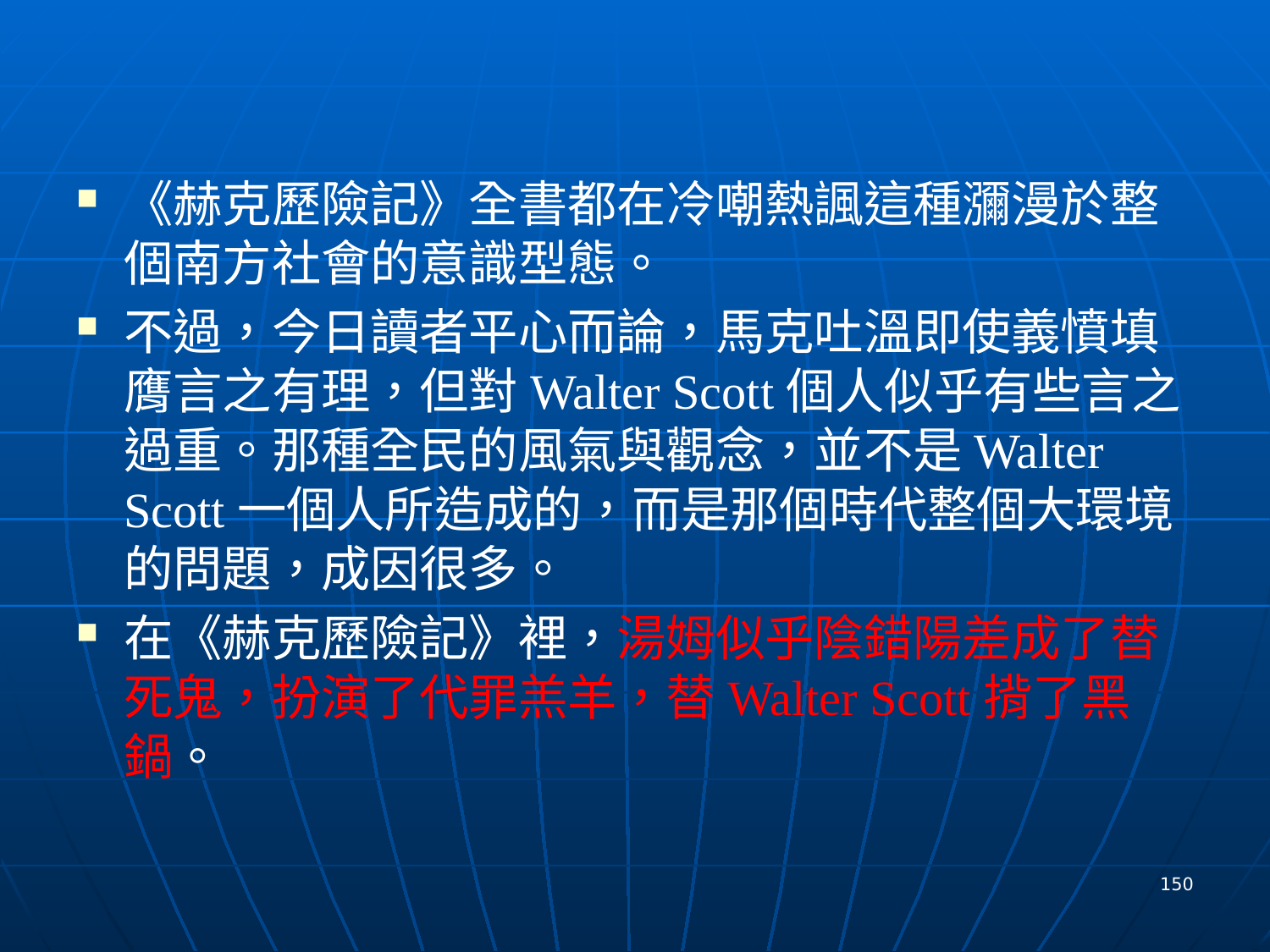

#
《赫克歷險記》全書都在冷嘲熱諷這種瀰漫於整個南方社會的意識型態。
不過，今日讀者平心而論，馬克吐溫即使義憤填膺言之有理，但對Walter Scott個人似乎有些言之過重。那種全民的風氣與觀念，並不是Walter Scott一個人所造成的，而是那個時代整個大環境的問題，成因很多。
在《赫克歷險記》裡，湯姆似乎陰錯陽差成了替死鬼，扮演了代罪羔羊，替Walter Scott揹了黑鍋。

150